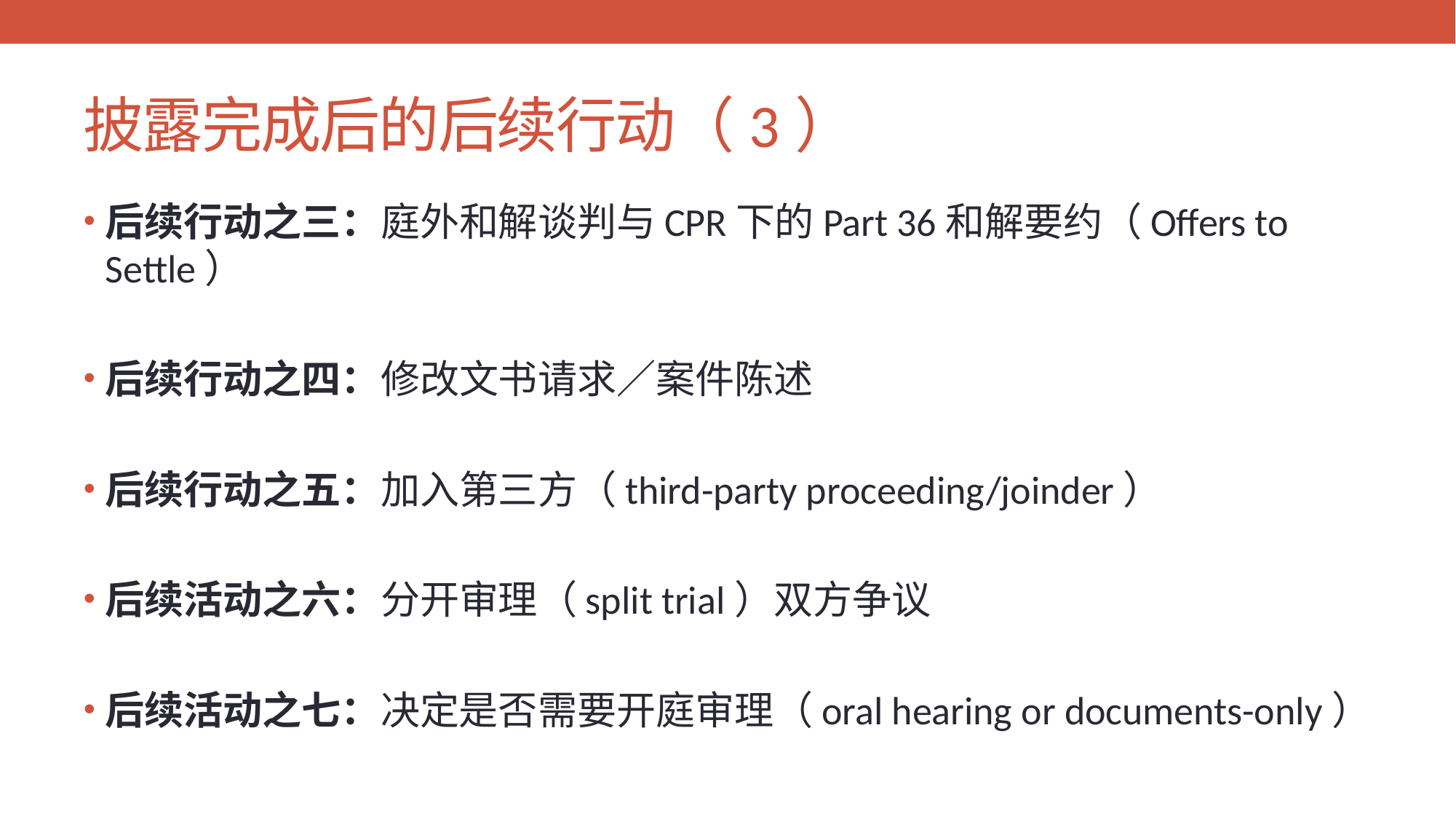

# 披露完成后的后续行动（3）
后续行动之三：庭外和解谈判与CPR下的Part 36和解要约（Offers to Settle）

后续行动之四：修改文书请求／案件陈述

后续行动之五：加入第三方（third-party proceeding/joinder）

后续活动之六：分开审理（split trial）双方争议

后续活动之七：决定是否需要开庭审理（oral hearing or documents-only）